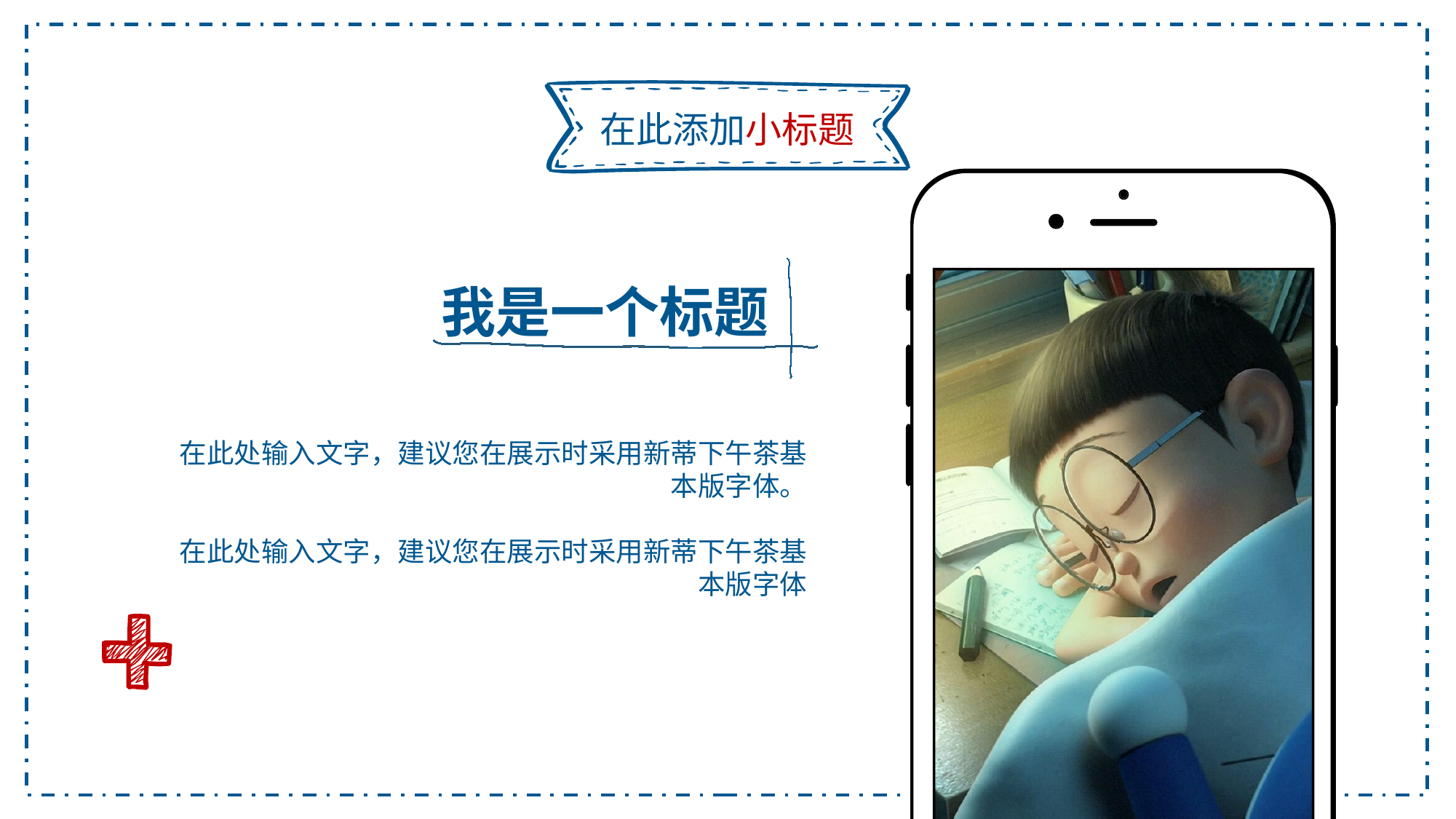

在此添加小标题

我是一个标题

在此处输入文字，建议您在展示时采用新蒂下午茶基本版字体。

在此处输入文字，建议您在展示时采用新蒂下午茶基本版字体